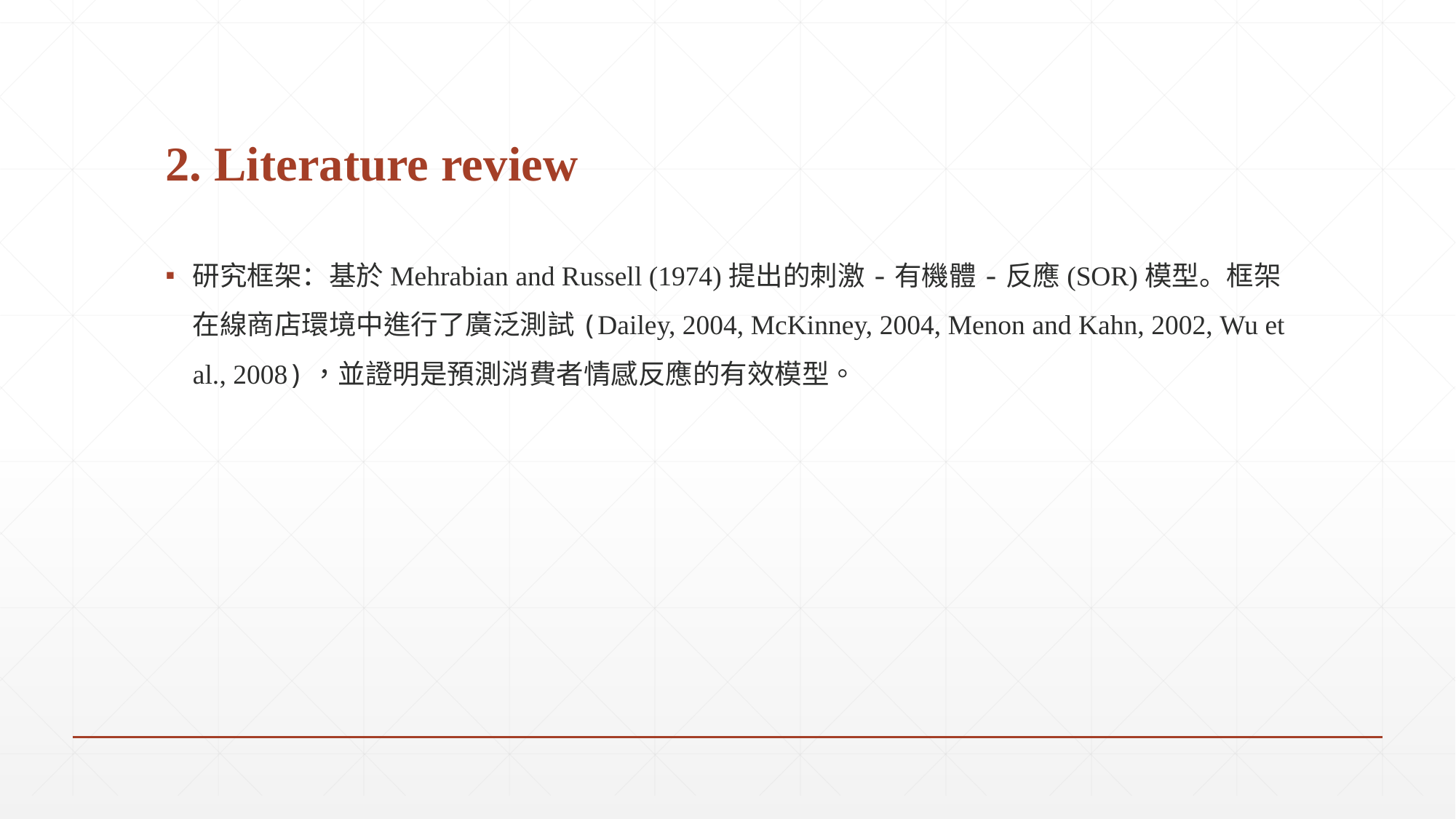

# 2. Literature review
研究框架：基於Mehrabian and Russell (1974)提出的刺激-有機體-反應(SOR)模型。框架在線商店環境中進行了廣泛測試(Dailey, 2004, McKinney, 2004, Menon and Kahn, 2002, Wu et al., 2008)，並證明是預測消費者情感反應的有效模型。